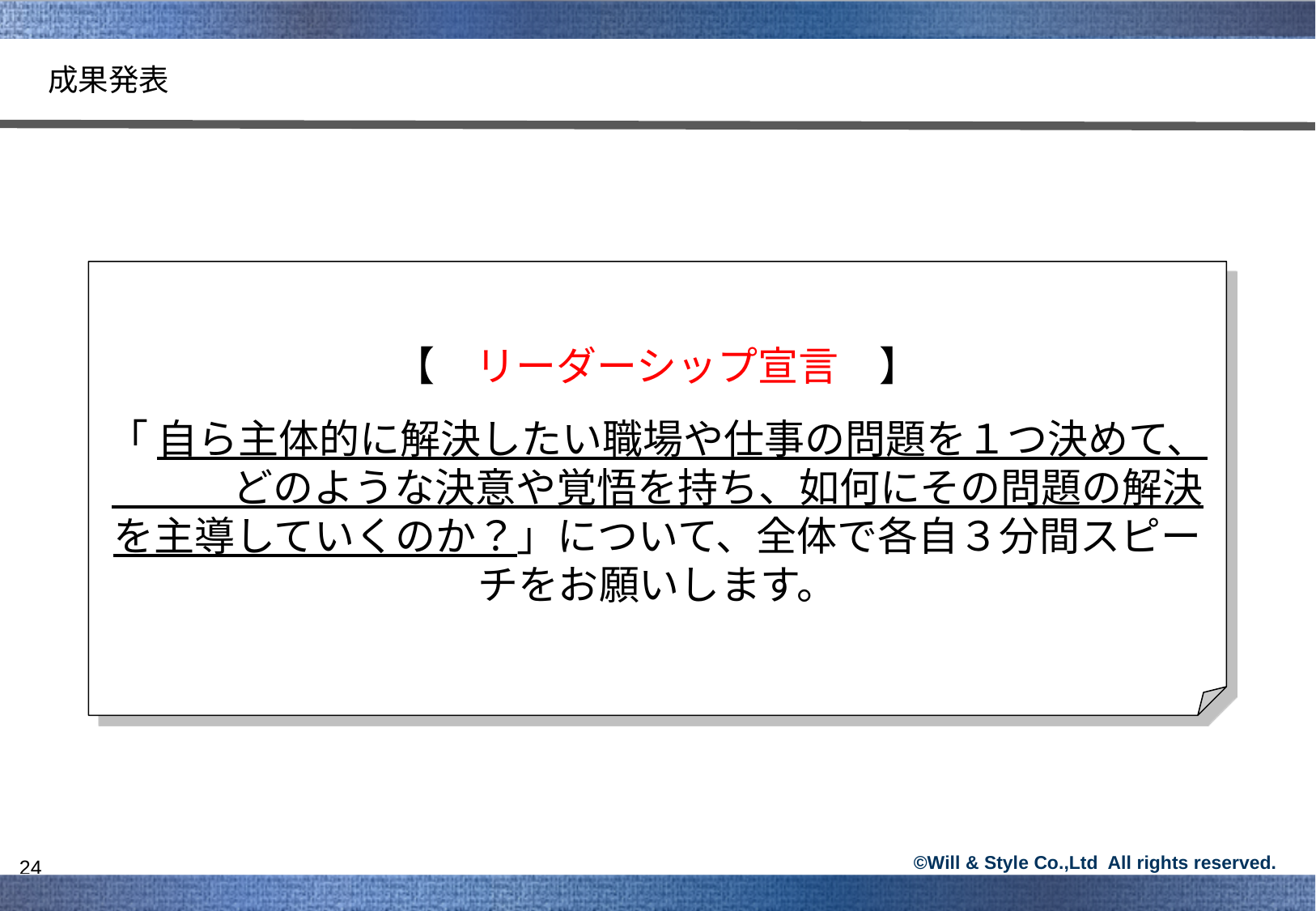

成果発表

【　リーダーシップ宣言　】
「 自ら主体的に解決したい職場や仕事の問題を１つ決めて、　　　どのような決意や覚悟を持ち、如何にその問題の解決を主導していくのか？」について、全体で各自３分間スピーチをお願いします。